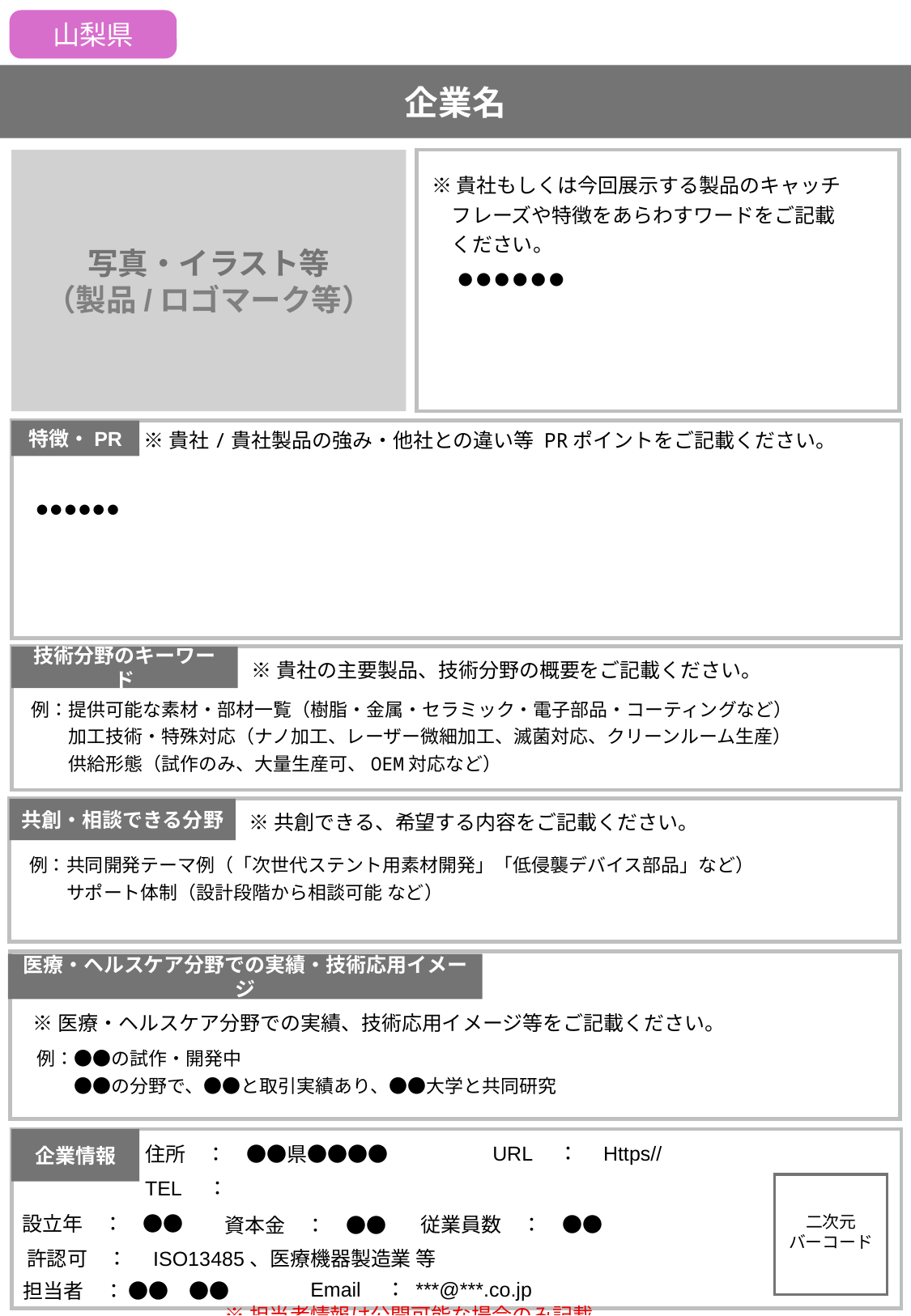

山梨県
企業名
写真・イラスト等
（製品/ロゴマーク等）

※貴社もしくは今回展示する製品のキャッチ
　フレーズや特徴をあらわすワードをご記載
　ください。
●●●●●●

特徴・PR
※貴社/貴社製品の強み・他社との違い等 PRポイントをご記載ください。
●●●●●●

技術分野のキーワード
※貴社の主要製品、技術分野の概要をご記載ください。
例：提供可能な素材・部材一覧（樹脂・金属・セラミック・電子部品・コーティングなど）
　　加工技術・特殊対応（ナノ加工、レーザー微細加工、滅菌対応、クリーンルーム生産）
　　供給形態（試作のみ、大量生産可、OEM対応など）

共創・相談できる分野
※共創できる、希望する内容をご記載ください。
例：共同開発テーマ例（「次世代ステント用素材開発」「低侵襲デバイス部品」など）
　　サポート体制（設計段階から相談可能 など）

医療・ヘルスケア分野での実績・技術応用イメージ
※医療・ヘルスケア分野での実績、技術応用イメージ等をご記載ください。
例：●●の試作・開発中
　　●●の分野で、●●と取引実績あり、●●大学と共同研究

企業情報
URL　：　Https//
住所　：　●●県●●●●
TEL　：

二次元
バーコード
設立年　：　●●
従業員数　：　●●
資本金　：　●●
許認可　：　ISO13485、医療機器製造業 等
Email　： ***@***.co.jp
担当者　： ●●　●●
※担当者情報は公開可能な場合のみ記載